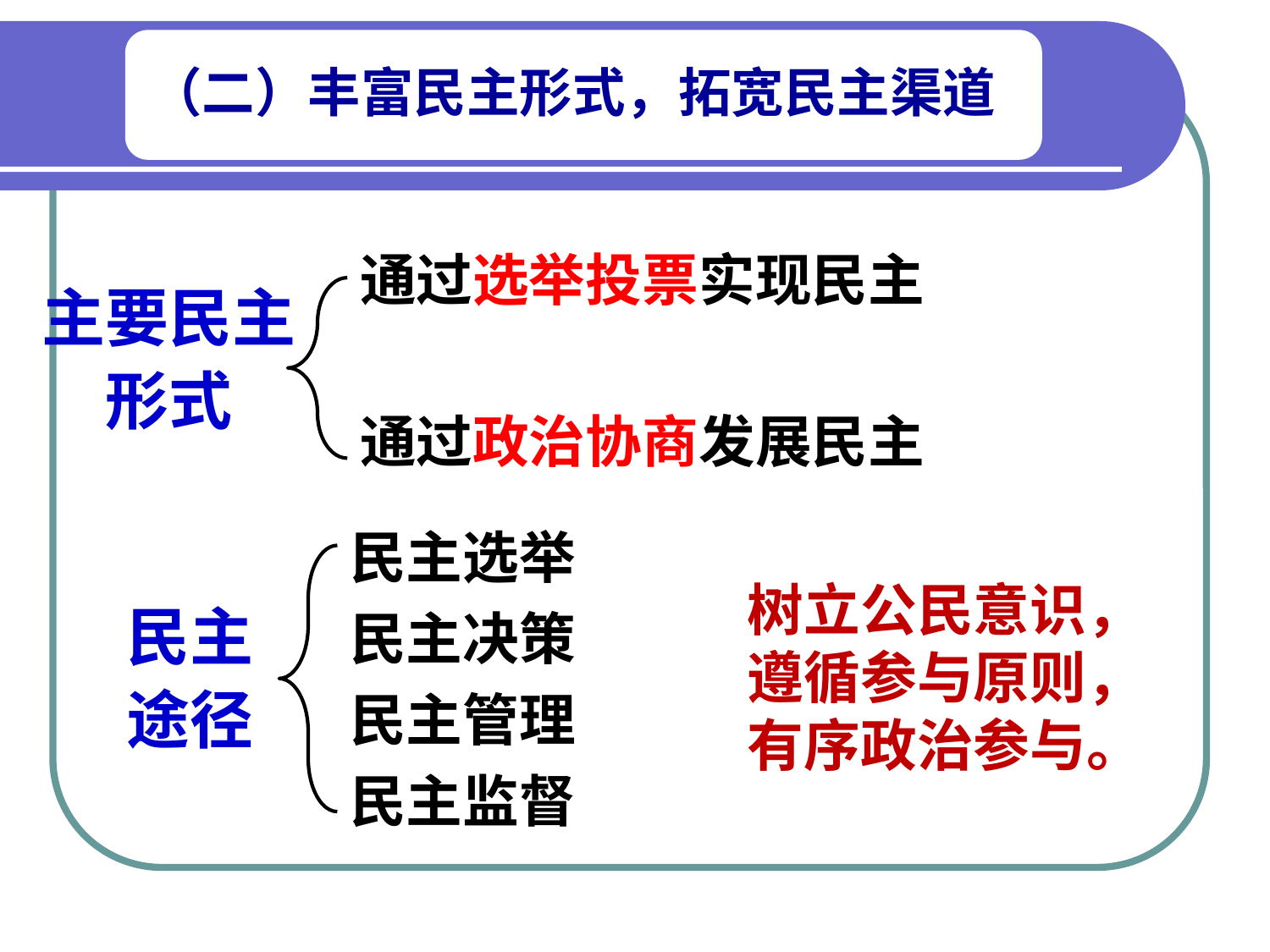

（二）丰富民主形式，拓宽民主渠道
通过选举投票实现民主

通过政治协商发展民主

主要民主
形式
民主选举
民主决策
民主管理
民主监督

民主
途径
树立公民意识，遵循参与原则，有序政治参与。